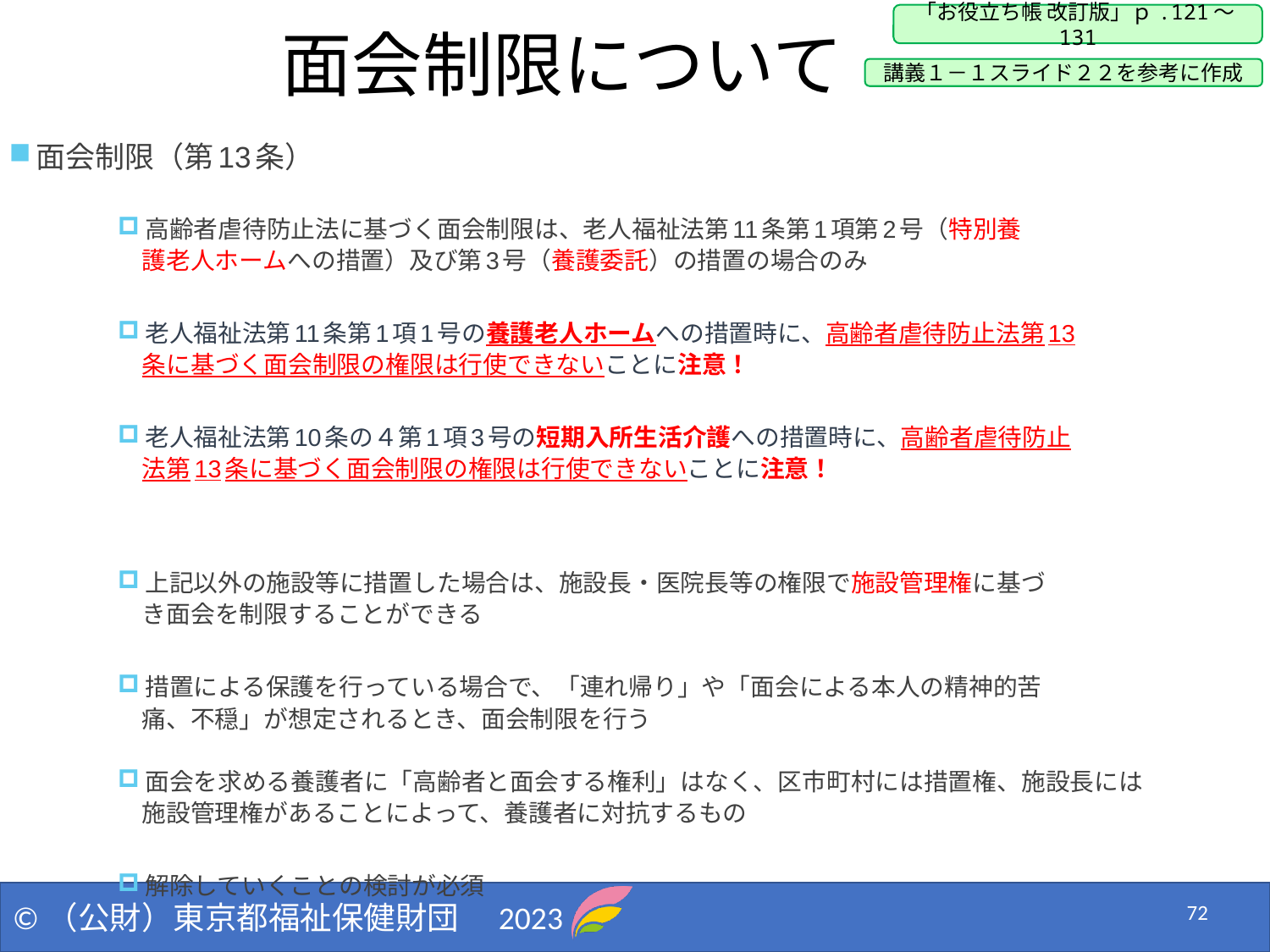

# 面会制限について
「お役立ち帳 改訂版」ｐ.121～131
講義１－１スライド２２を参考に作成
面会制限（第13条）

高齢者虐待防止法に基づく面会制限は、老人福祉法第11条第1項第2号（特別養
　護老人ホームへの措置）及び第3号（養護委託）の措置の場合のみ

老人福祉法第11条第1項1号の養護老人ホームへの措置時に、高齢者虐待防止法第13
　条に基づく面会制限の権限は行使できないことに注意！

老人福祉法第10条の４第1項3号の短期入所生活介護への措置時に、高齢者虐待防止
　法第13条に基づく面会制限の権限は行使できないことに注意！

上記以外の施設等に措置した場合は、施設長・医院長等の権限で施設管理権に基づ
　き面会を制限することができる

措置による保護を行っている場合で、「連れ帰り」や「面会による本人の精神的苦
　痛、不穏」が想定されるとき、面会制限を行う

面会を求める養護者に「高齢者と面会する権利」はなく、区市町村には措置権、施設長には
　施設管理権があることによって、養護者に対抗するもの

解除していくことの検討が必須

72